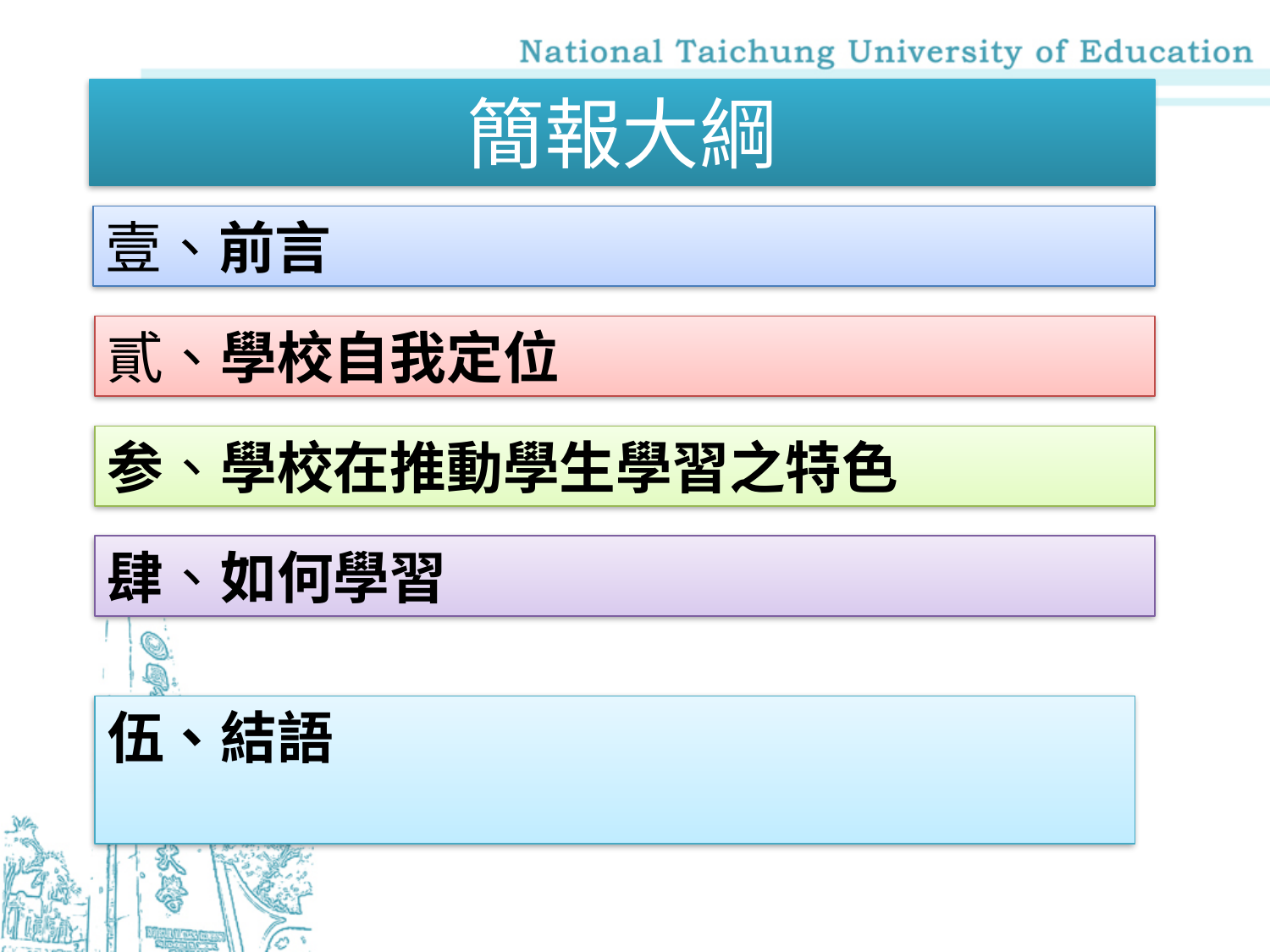

簡報大綱
壹、前言
貳、學校自我定位
参、學校在推動學生學習之特色
肆、如何學習
伍、結語